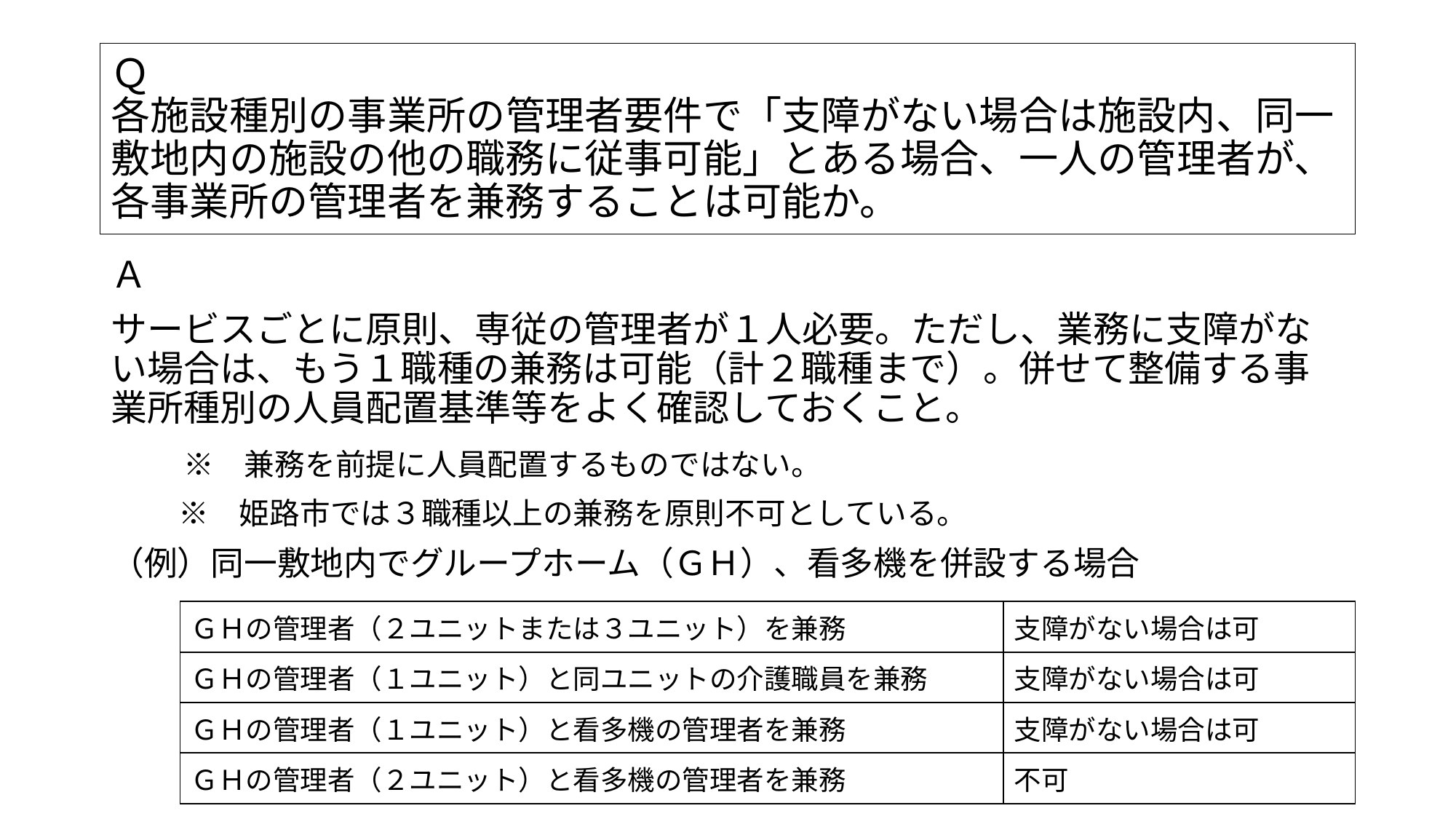

# Ｑ 各施設種別の事業所の管理者要件で「支障がない場合は施設内、同一敷地内の施設の他の職務に従事可能」とある場合、一人の管理者が、各事業所の管理者を兼務することは可能か。
Ａ
サービスごとに原則、専従の管理者が１人必要。ただし、業務に支障がない場合は、もう１職種の兼務は可能（計２職種まで）。併せて整備する事業所種別の人員配置基準等をよく確認しておくこと。
　　※　兼務を前提に人員配置するものではない。
　　 ※　姫路市では３職種以上の兼務を原則不可としている。
（例）同一敷地内でグループホーム（ＧＨ）、看多機を併設する場合

| ＧＨの管理者（２ユニットまたは３ユニット）を兼務 | 支障がない場合は可 |
| --- | --- |
| ＧＨの管理者（１ユニット）と同ユニットの介護職員を兼務 | 支障がない場合は可 |
| ＧＨの管理者（１ユニット）と看多機の管理者を兼務 | 支障がない場合は可 |
| ＧＨの管理者（２ユニット）と看多機の管理者を兼務 | 不可 |